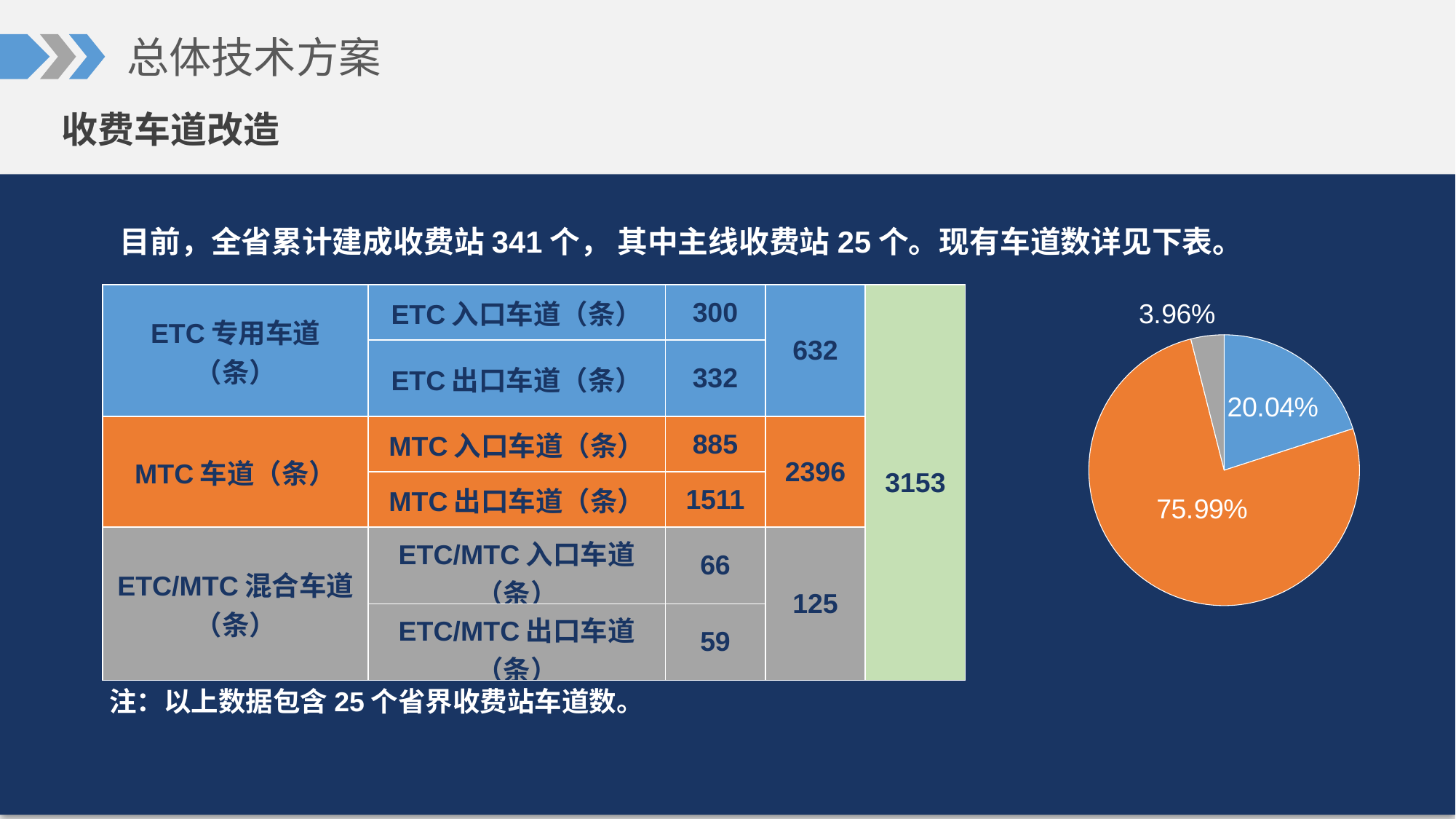

总体技术方案

收费车道改造

目前，全省累计建成收费站341个， 其中主线收费站25个。现有车道数详见下表。
| ETC专用车道（条） | ETC入口车道（条） | 300 | 632 | 3153 |
| --- | --- | --- | --- | --- |
|  | ETC出口车道（条） | 332 |  |  |
| MTC车道（条） | MTC入口车道（条） | 885 | 2396 |  |
|  | MTC出口车道（条） | 1511 |  |  |
| ETC/MTC混合车道（条） | ETC/MTC入口车道（条） | 66 | 125 |  |
|  | ETC/MTC出口车道（条） | 59 |  |  |

### Chart

| Category | 收费车道数 |
|---|---|
| ETC专用车道 | 632.0 |
| MTC车道 | 2396.0 |
| 混合车道 | 125.0 |
注：以上数据包含25个省界收费站车道数。